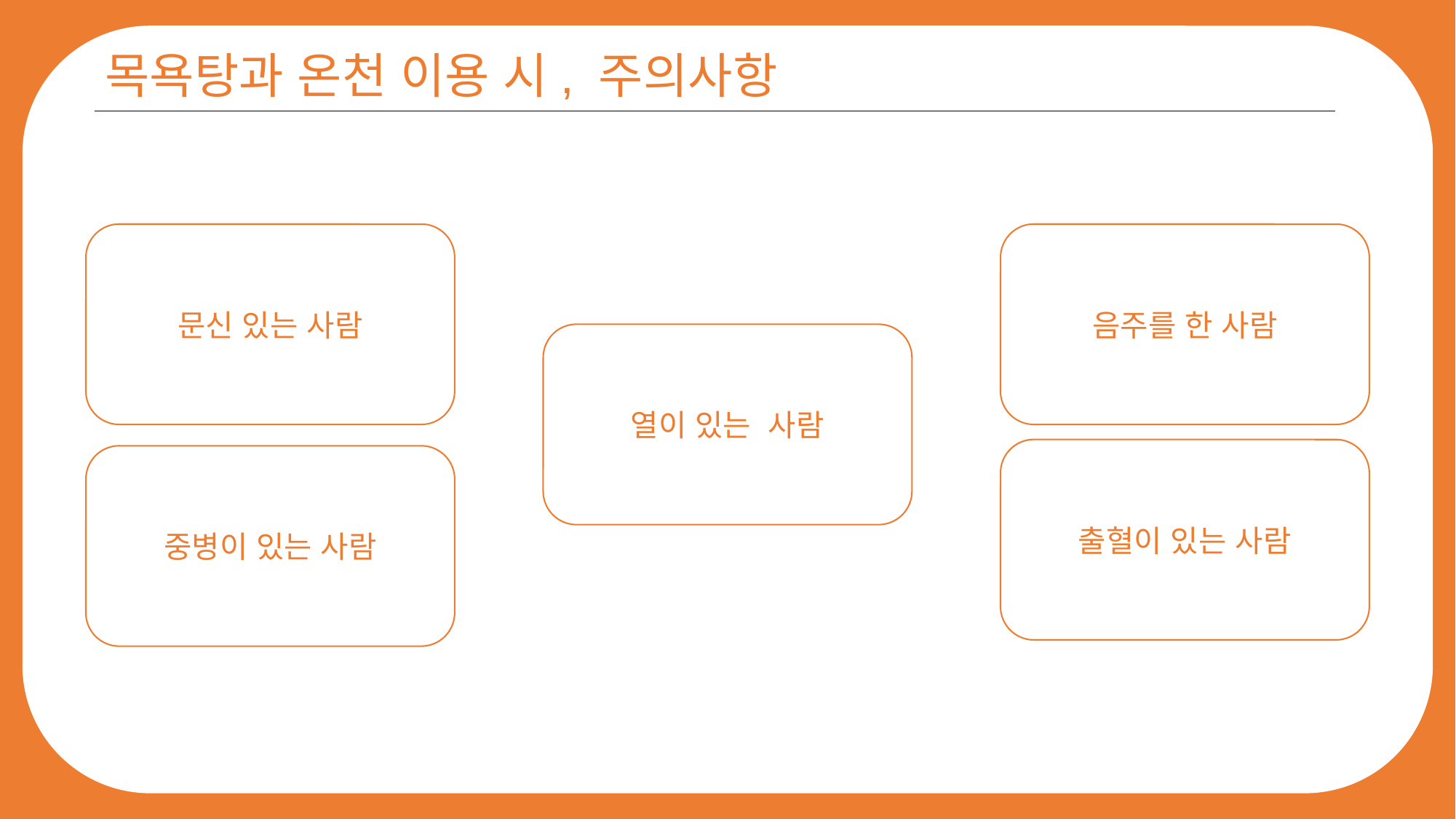

목욕탕과 온천 이용 시, 주의사항
문신 있는 사람
음주를 한 사람
열이 있는  사람
출혈이 있는 사람
중병이 있는 사람